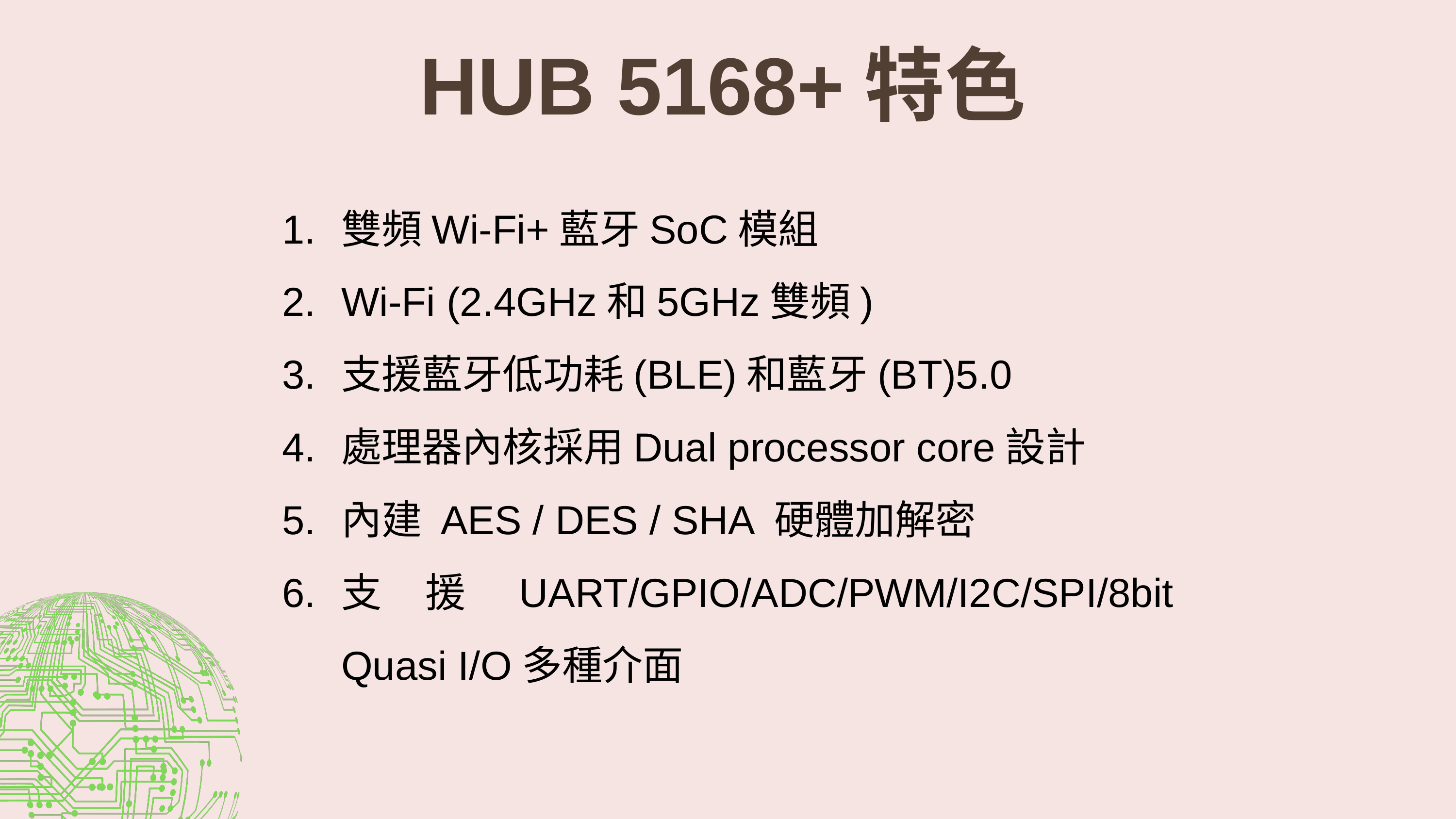

HUB 5168+特色
雙頻Wi-Fi+藍牙SoC模組
Wi-Fi (2.4GHz和5GHz雙頻)
支援藍牙低功耗(BLE)和藍牙(BT)5.0
處理器內核採用Dual processor core設計
內建 AES / DES / SHA 硬體加解密
支援UART/GPIO/ADC/PWM/I2C/SPI/8bit Quasi I/O多種介面